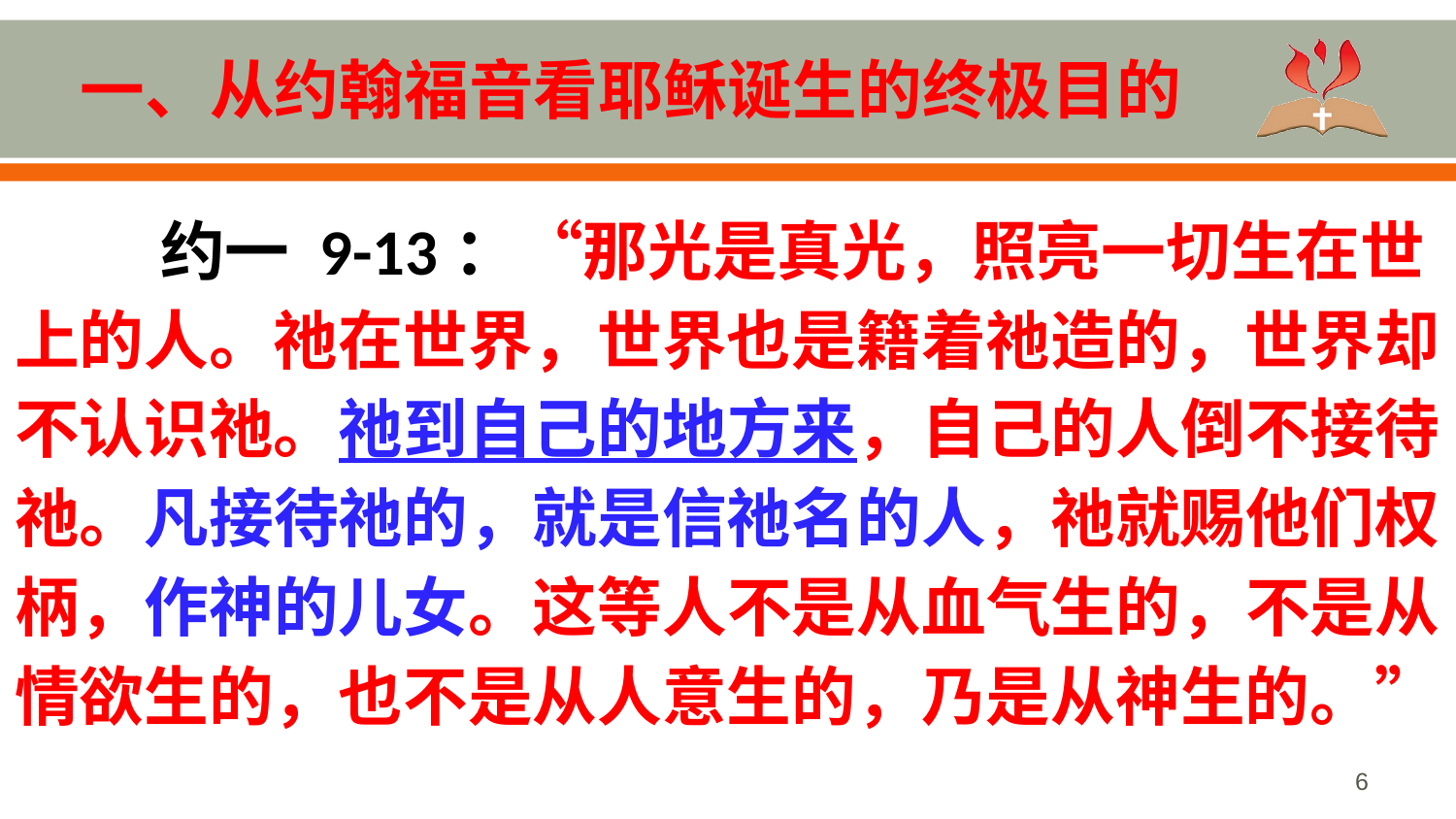

# 一、从约翰福音看耶稣诞生的终极目的
	约一 9-13：“那光是真光，照亮一切生在世上的人。祂在世界，世界也是籍着祂造的，世界却不认识祂。祂到自己的地方来，自己的人倒不接待祂。凡接待祂的，就是信祂名的人，祂就赐他们权柄，作神的儿女。这等人不是从血气生的，不是从情欲生的，也不是从人意生的，乃是从神生的。”

6